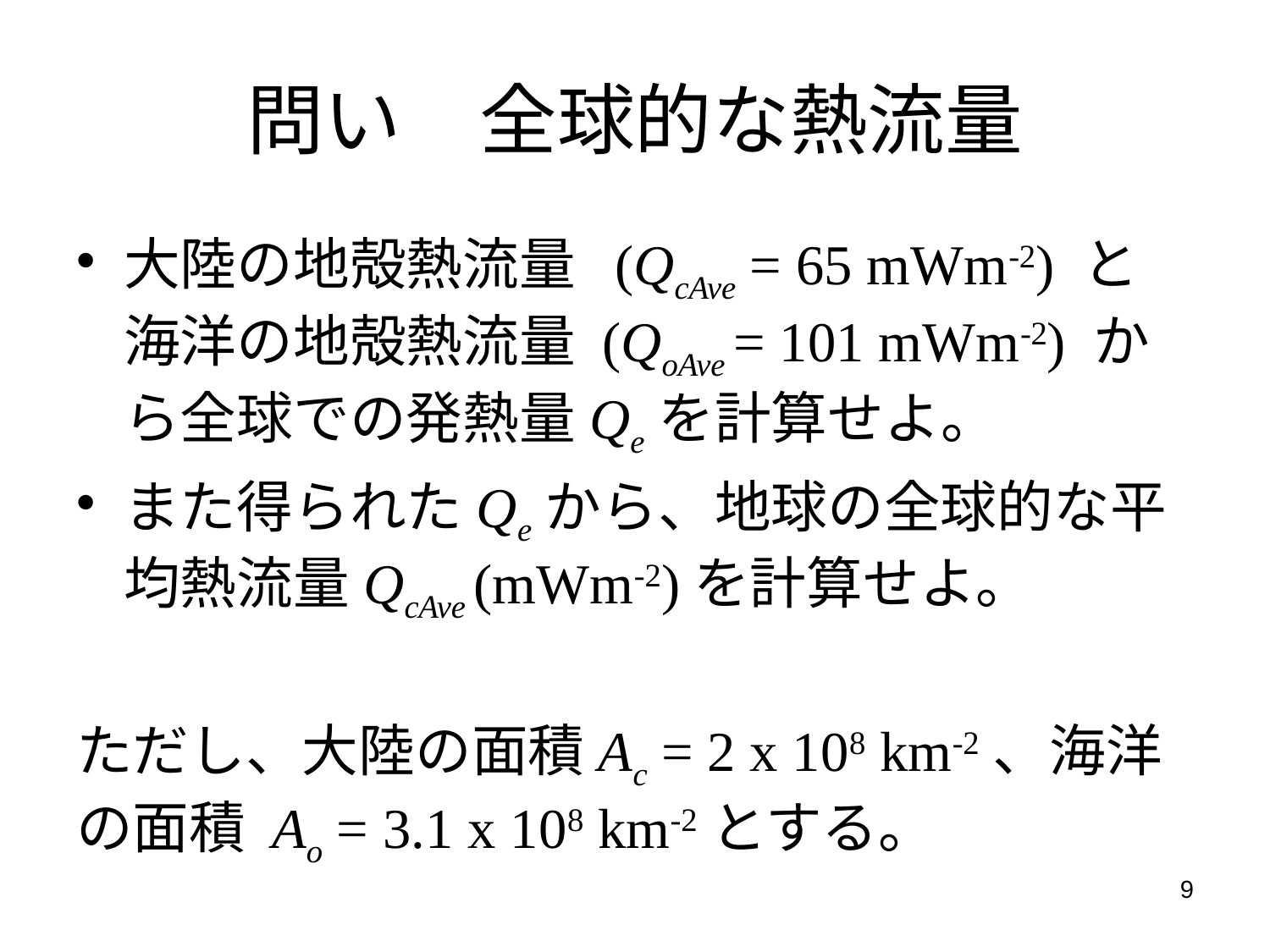

# 問い　全球的な熱流量
大陸の地殻熱流量  (QcAve = 65 mWm-2) と海洋の地殻熱流量 (QoAve = 101 mWm-2) から全球での発熱量Qeを計算せよ。
また得られたQeから、地球の全球的な平均熱流量QcAve (mWm-2)を計算せよ。

ただし、大陸の面積Ac = 2 x 108 km-2、海洋の面積 Ao = 3.1 x 108 km-2とする。
9